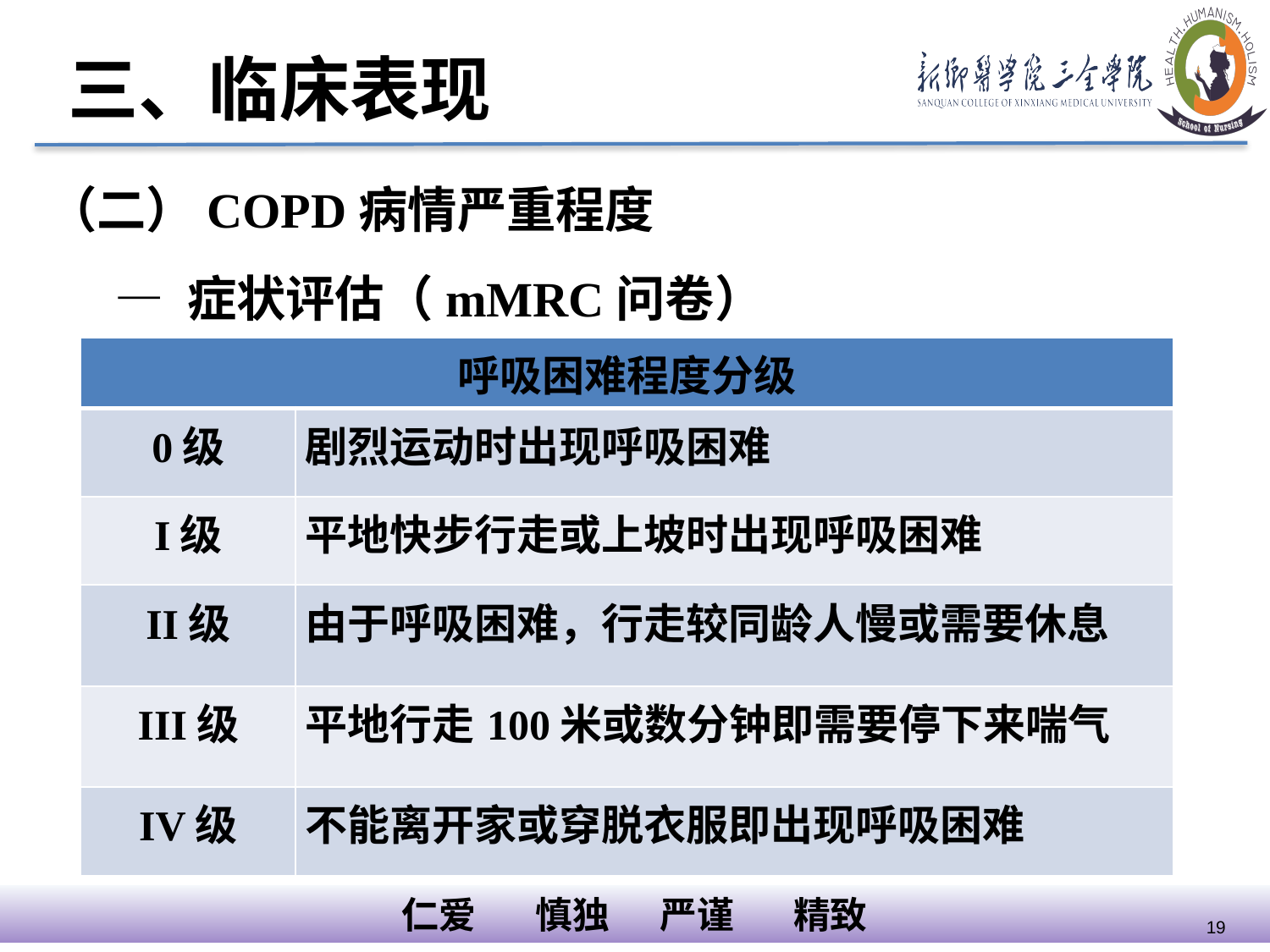

#
三、临床表现
（二）COPD病情严重程度
      — 症状评估（mMRC问卷）
| 呼吸困难程度分级 |  |
| --- | --- |
| 0级 | 剧烈运动时出现呼吸困难 |
| I级 | 平地快步行走或上坡时出现呼吸困难 |
| II级 | 由于呼吸困难，行走较同龄人慢或需要休息 |
| III级 | 平地行走100米或数分钟即需要停下来喘气 |
| IV级 | 不能离开家或穿脱衣服即出现呼吸困难 |
19